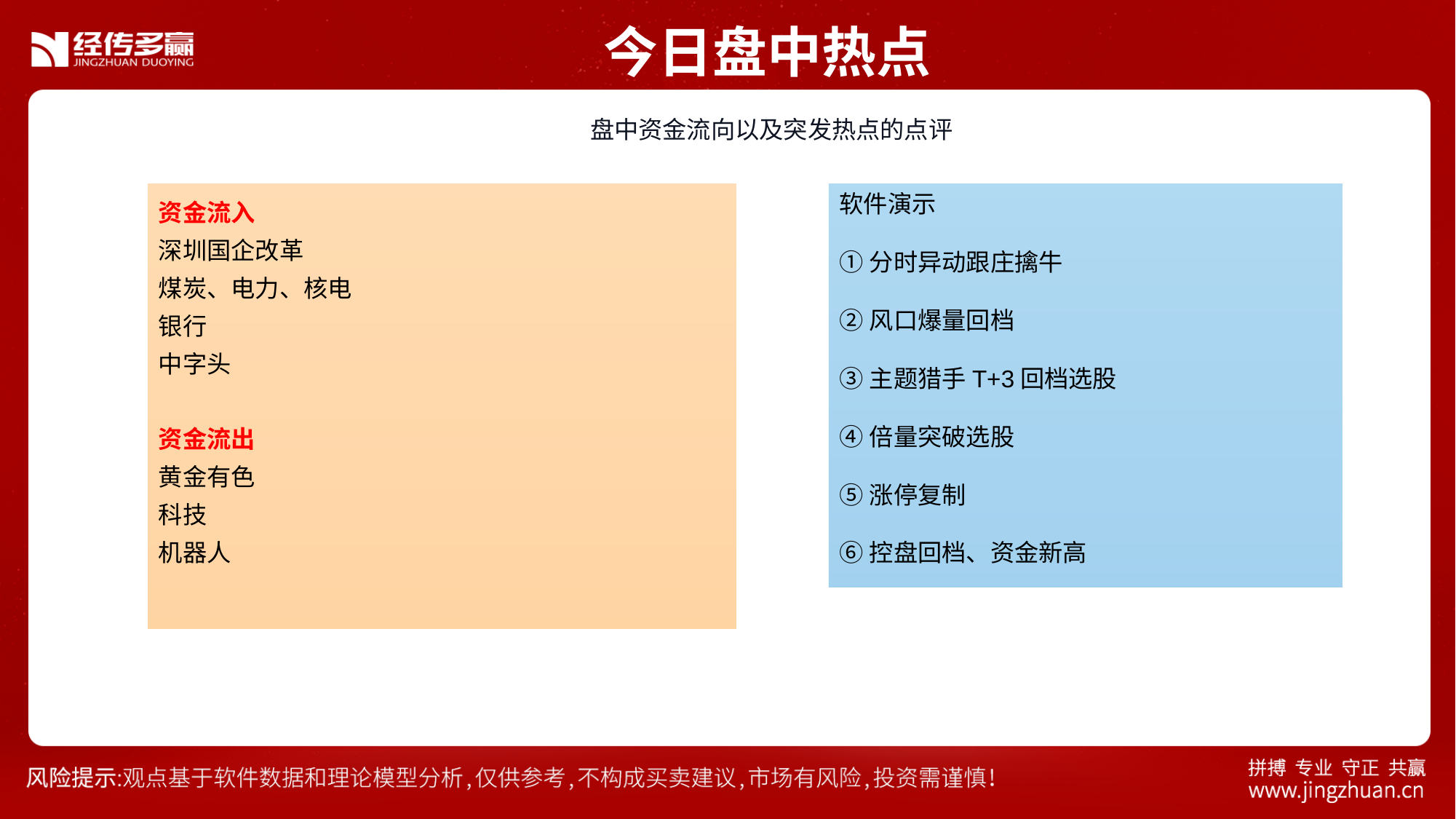

今日盘中热点
          盘中资金流向以及突发热点的点评

资金流入
深圳国企改革
煤炭、电力、核电
银行
中字头

资金流出
黄金有色
科技
机器人
软件演示

①分时异动跟庄擒牛

②风口爆量回档

③主题猎手T+3回档选股

④倍量突破选股

⑤涨停复制

⑥控盘回档、资金新高